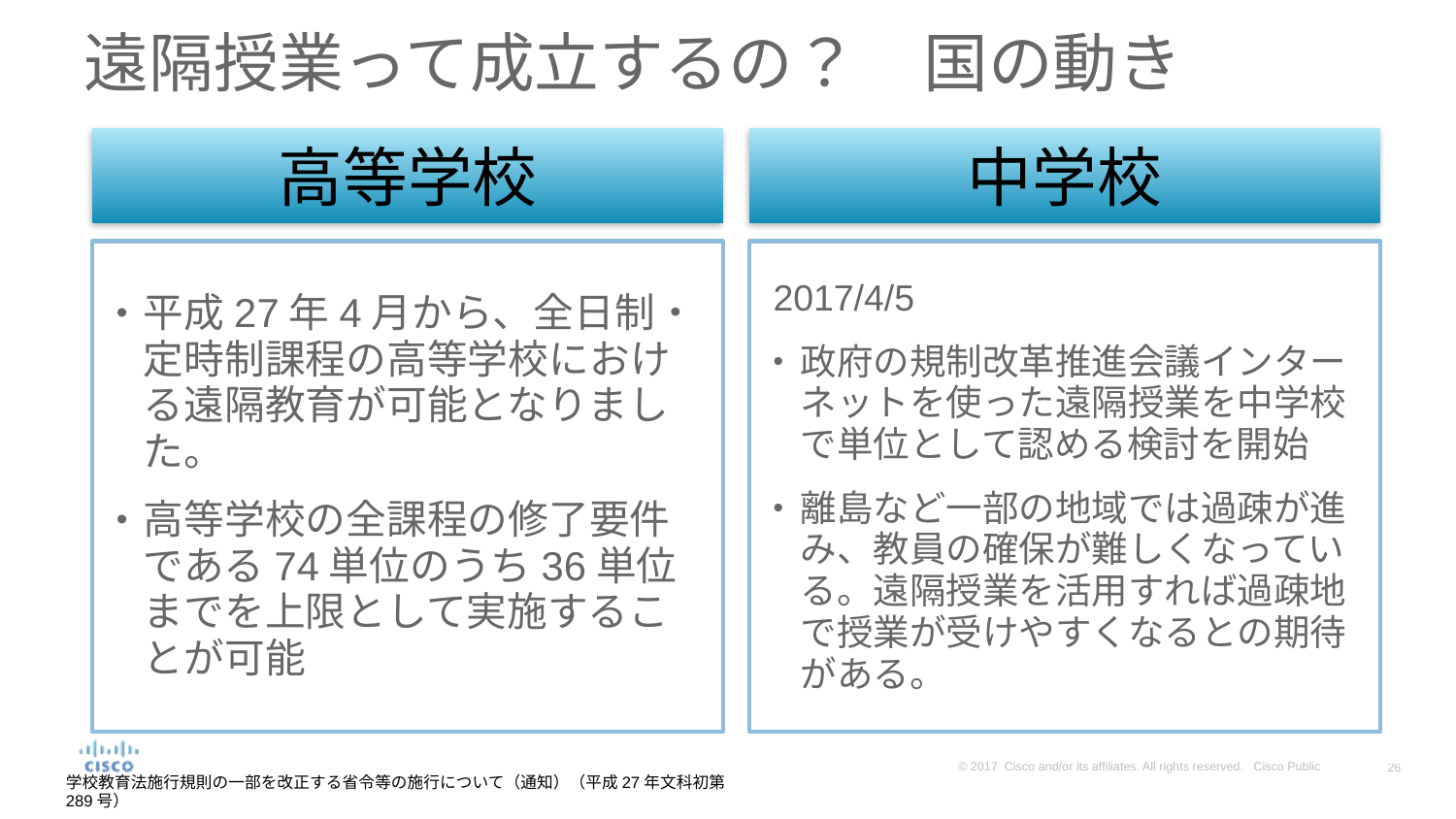

# 遠隔授業って成立するの？　国の動き
高等学校
中学校
平成27年4月から、全日制・定時制課程の高等学校における遠隔教育が可能となりました。
高等学校の全課程の修了要件である74単位のうち36単位までを上限として実施することが可能
2017/4/5
政府の規制改革推進会議インターネットを使った遠隔授業を中学校で単位として認める検討を開始
離島など一部の地域では過疎が進み、教員の確保が難しくなっている。遠隔授業を活用すれば過疎地で授業が受けやすくなるとの期待がある。
学校教育法施行規則の一部を改正する省令等の施行について（通知）（平成27年文科初第289号）